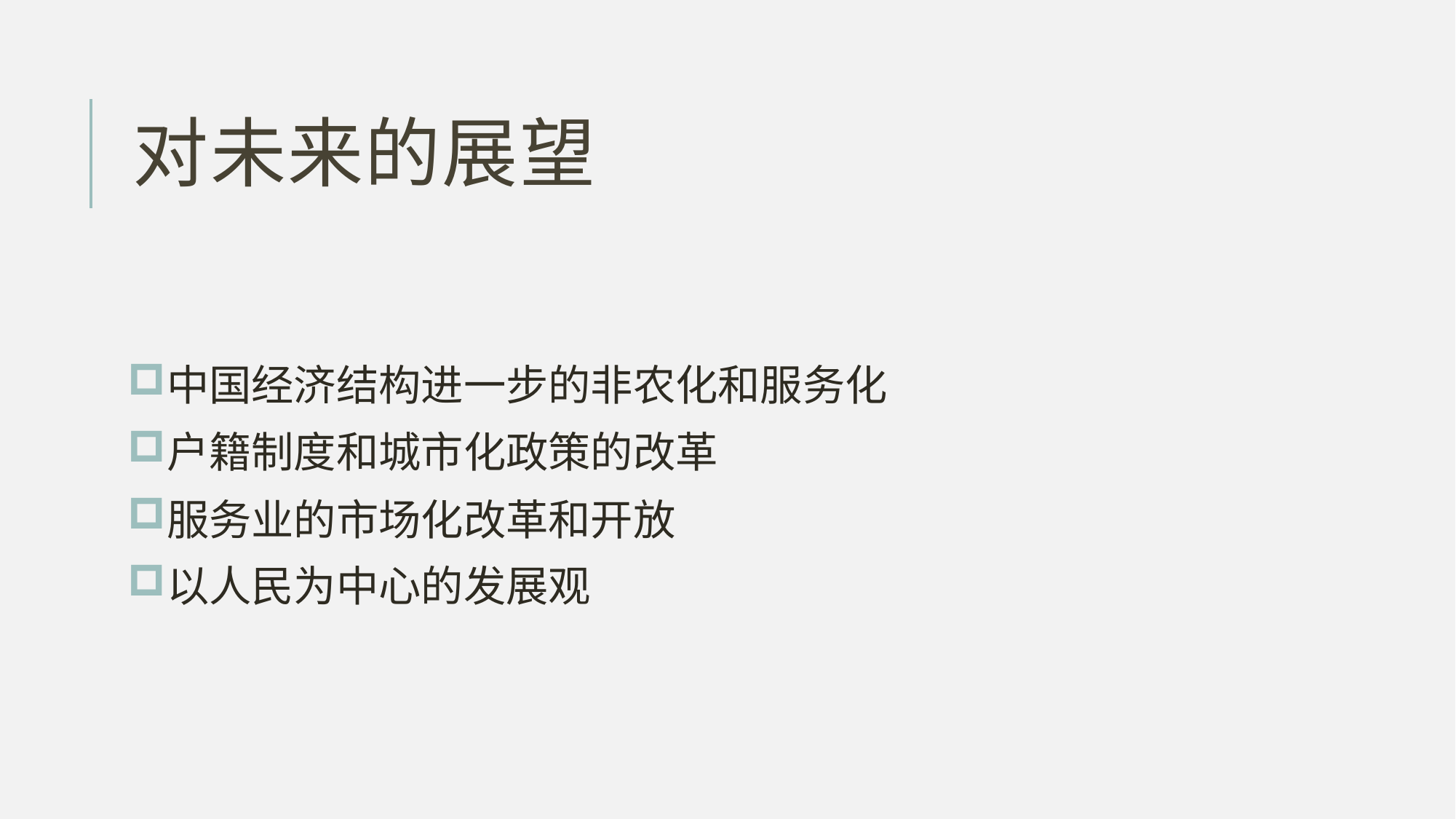

# 对未来的展望
中国经济结构进一步的非农化和服务化
户籍制度和城市化政策的改革
服务业的市场化改革和开放
以人民为中心的发展观